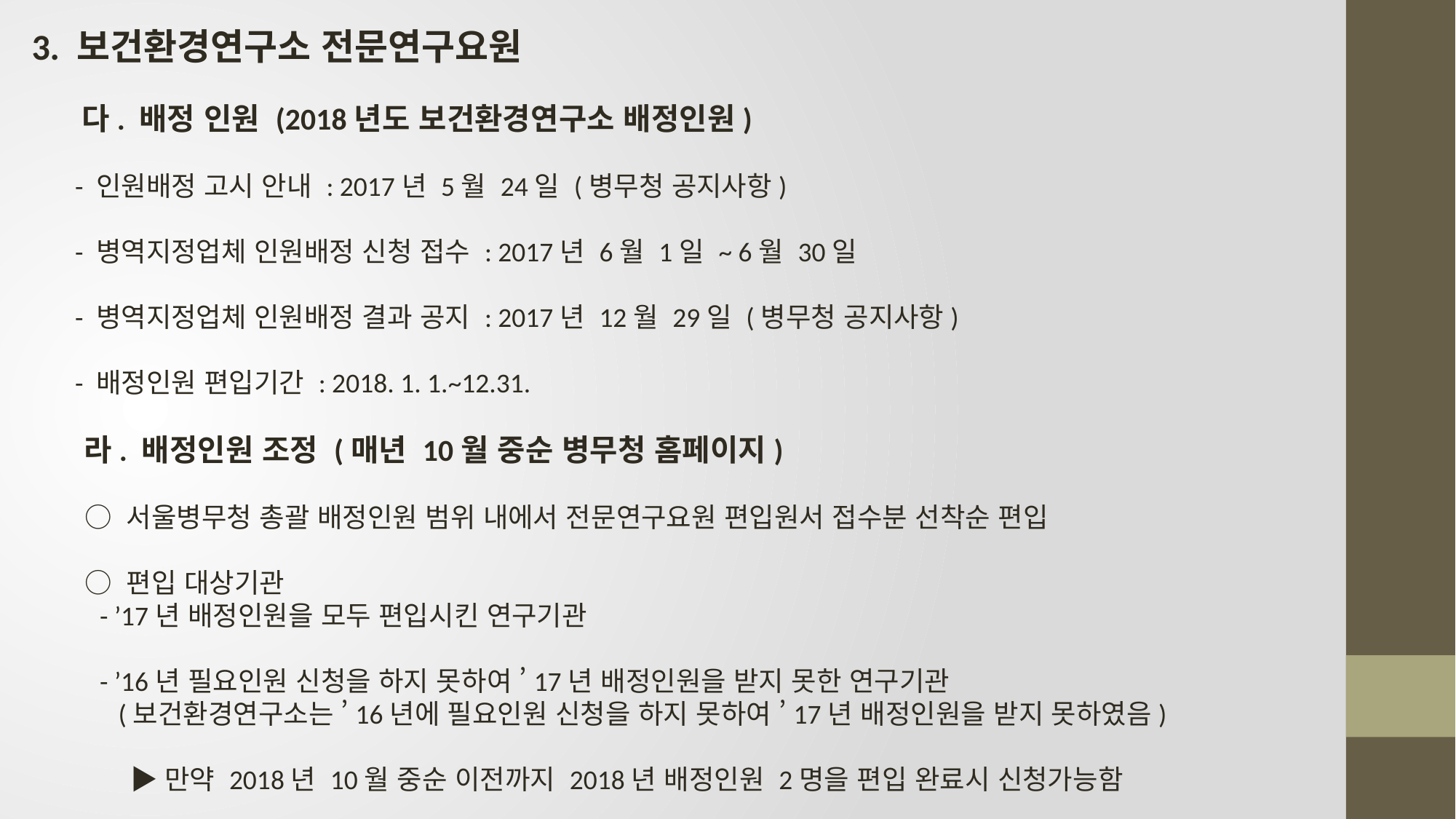

3. 보건환경연구소 전문연구요원

     다. 배정 인원 (2018년도 보건환경연구소 배정인원)

       - 인원배정 고시 안내 : 2017년 5월 24일 (병무청 공지사항)

       - 병역지정업체 인원배정 신청 접수 : 2017년 6월 1일 ~ 6월 30일

       - 병역지정업체 인원배정 결과 공지 : 2017년 12월 29일 (병무청 공지사항)

       - 배정인원 편입기간 : 2018. 1. 1.~12.31.

      라. 배정인원 조정 (매년 10월 중순 병무청 홈페이지)

       ○ 서울병무청 총괄 배정인원 범위 내에서 전문연구요원 편입원서 접수분 선착순 편입

       ○ 편입 대상기관
           - ’17년 배정인원을 모두 편입시킨 연구기관

           - ’16년 필요인원 신청을 하지 못하여 ’17년 배정인원을 받지 못한 연구기관
              (보건환경연구소는 ’16년에 필요인원 신청을 하지 못하여 ’17년 배정인원을 받지 못하였음)

             ▶만약 2018년 10월 중순 이전까지 2018년 배정인원 2명을 편입 완료시 신청가능함